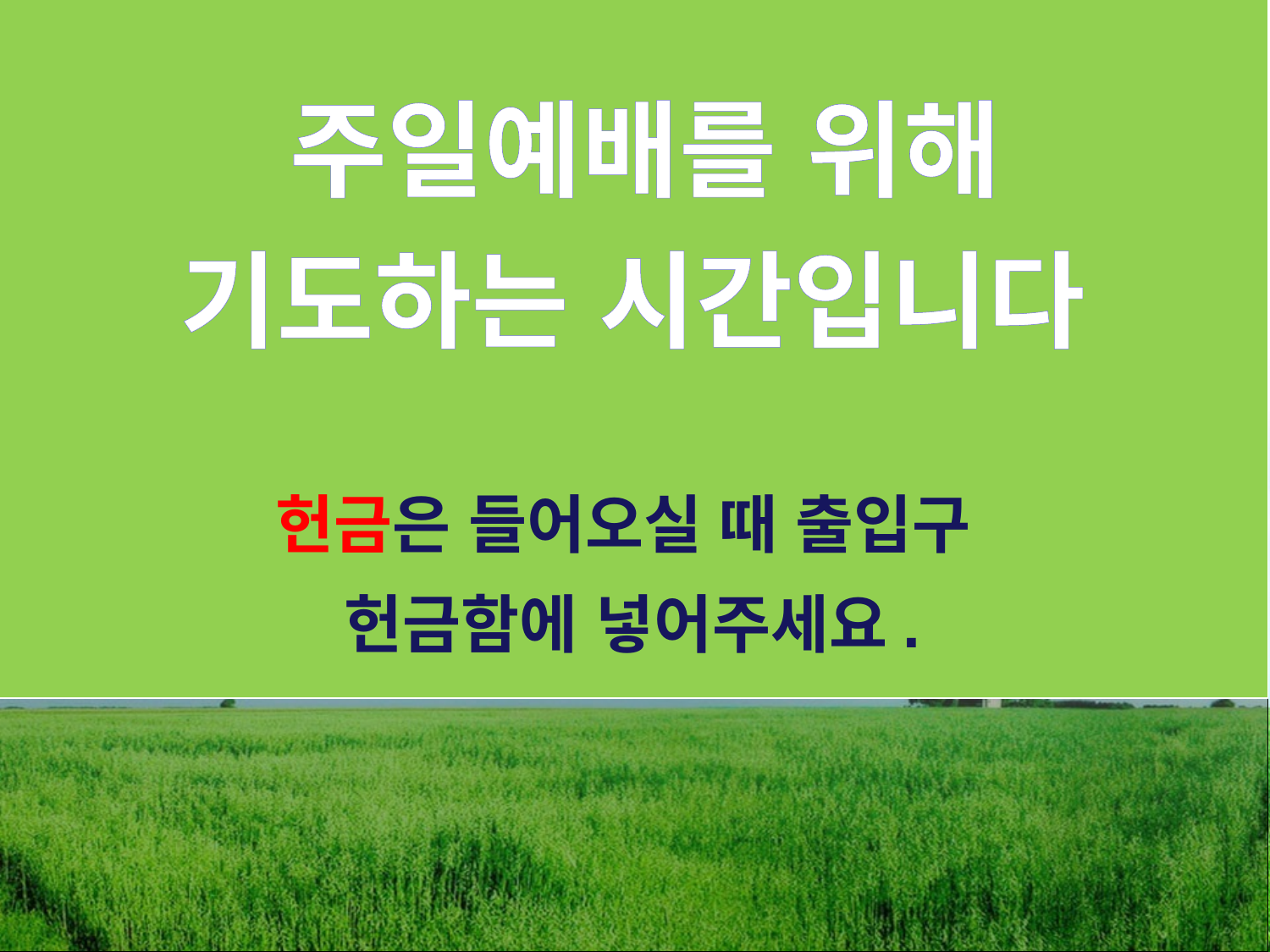

주일예배를 위해
기도하는 시간입니다

헌금은 들어오실 때 출입구
헌금함에 넣어주세요.